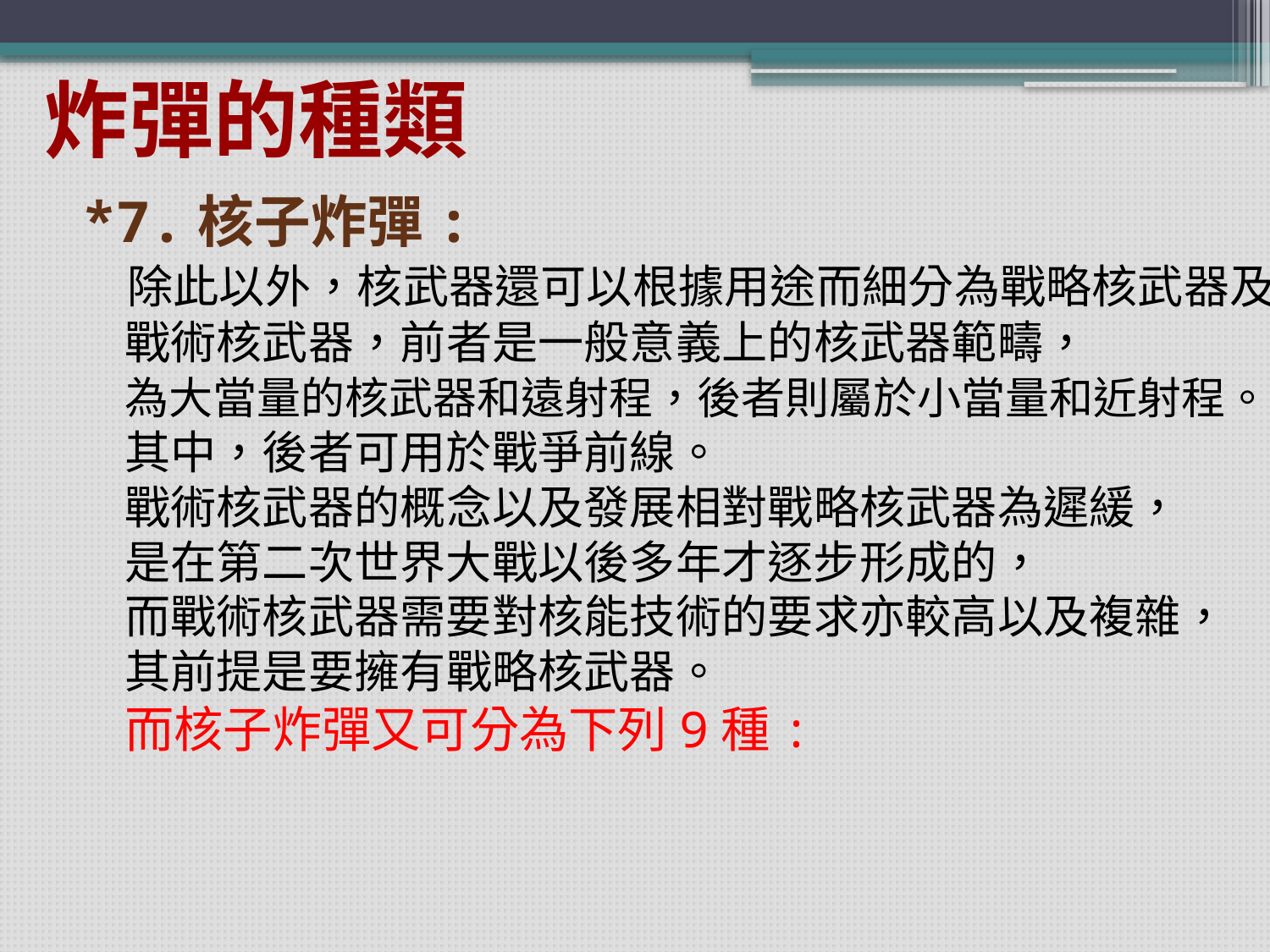

炸彈的種類
*7.核子炸彈:
   除此以外，核武器還可以根據用途而細分為戰略核武器及
   戰術核武器，前者是一般意義上的核武器範疇，
   為大當量的核武器和遠射程，後者則屬於小當量和近射程。
   其中，後者可用於戰爭前線。
   戰術核武器的概念以及發展相對戰略核武器為遲緩，
   是在第二次世界大戰以後多年才逐步形成的，
   而戰術核武器需要對核能技術的要求亦較高以及複雜，
   其前提是要擁有戰略核武器。
   而核子炸彈又可分為下列9種: